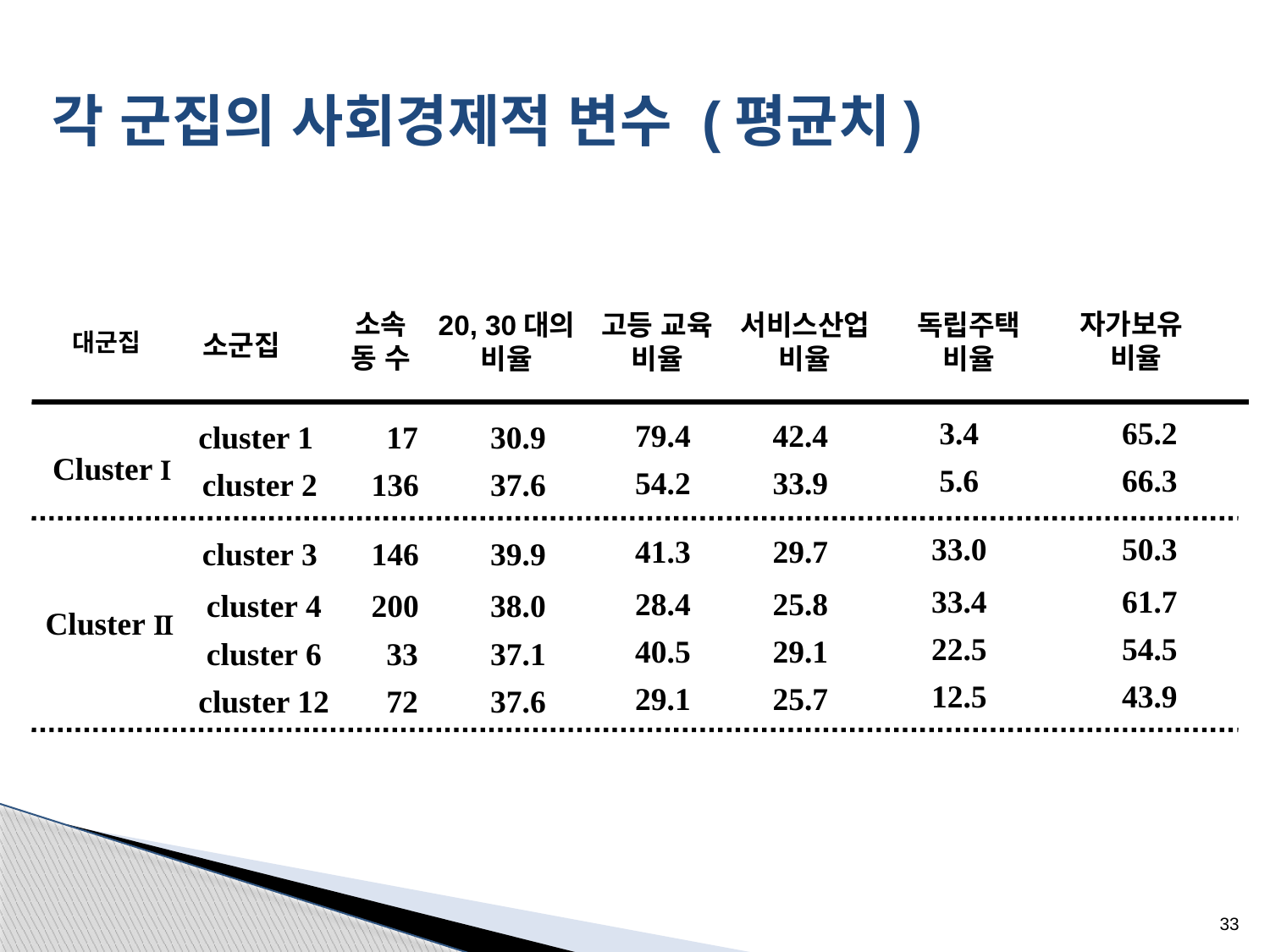

각 군집의 사회경제적 변수 (평균치)
소속
동 수
자가보유
   비율
20, 30대의
비율
고등 교육
비율

서비스산업
    비율
독립주택
비율
대군집
소군집

 3.4
65.2
79.4
42.4
cluster 1
  17
30.9
Cluster Ⅰ
 5.6
66.3
54.2
33.9
cluster 2
 136
37.6

33.0
50.3
41.3
29.7
cluster 3
 146
39.9
33.4
61.7
28.4
25.8
cluster 4

 200
38.0
Cluster Ⅱ
22.5
54.5
40.5
29.1
cluster 6
  33
37.1
12.5
43.9
29.1
25.7
 cluster 12
  72
37.6

33